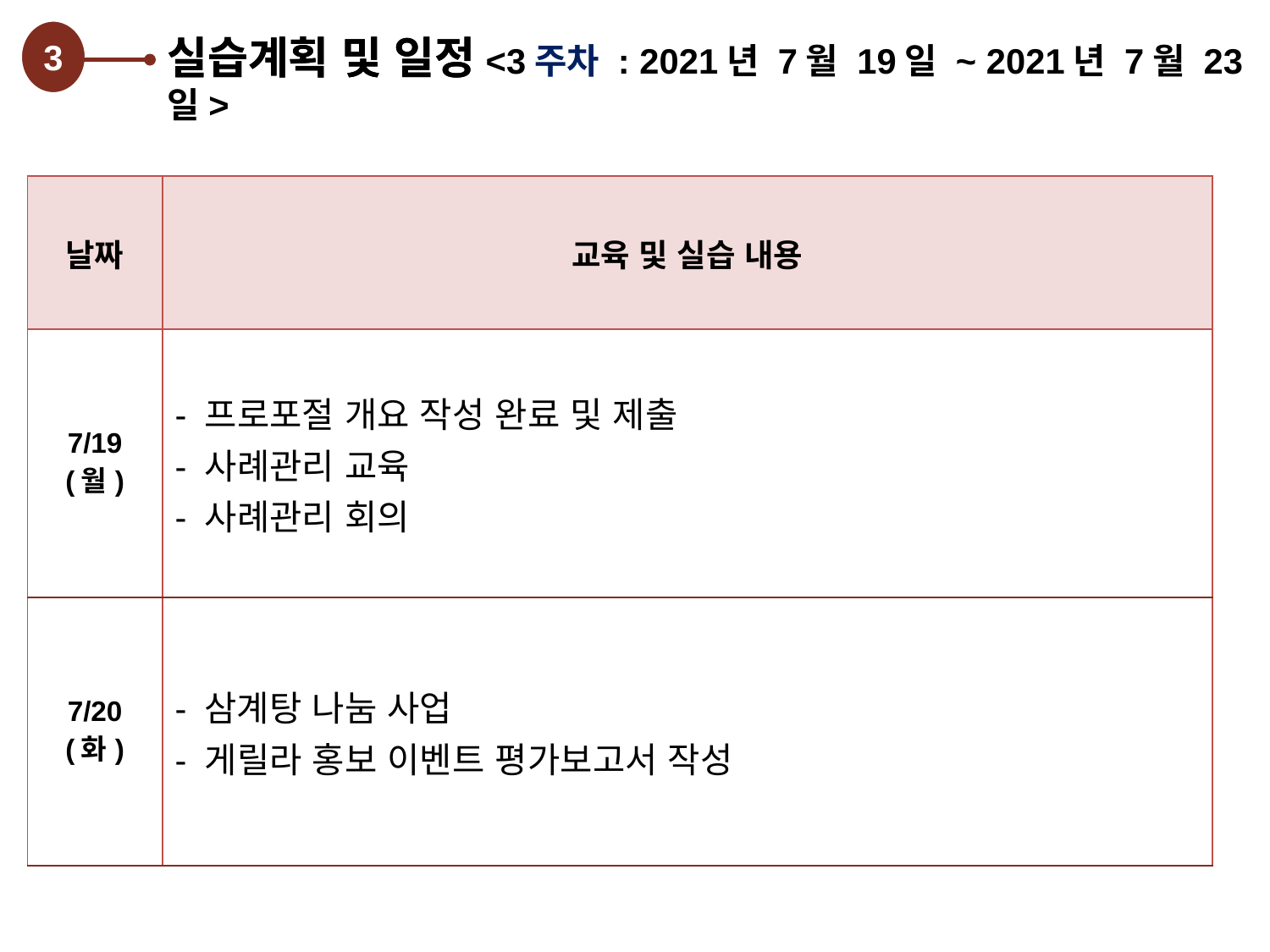

3
실습계획 및 일정
실습계획 및 일정<3주차 : 2021년 7월 19일 ~ 2021년 7월 23일>
| 날짜 | 교육 및 실습 내용 |
| --- | --- |
| 7/19 (월) | - 프로포절 개요 작성 완료 및 제출 - 사례관리 교육 - 사례관리 회의 |
| 7/20 (화) | - 삼계탕 나눔 사업 - 게릴라 홍보 이벤트 평가보고서 작성 |